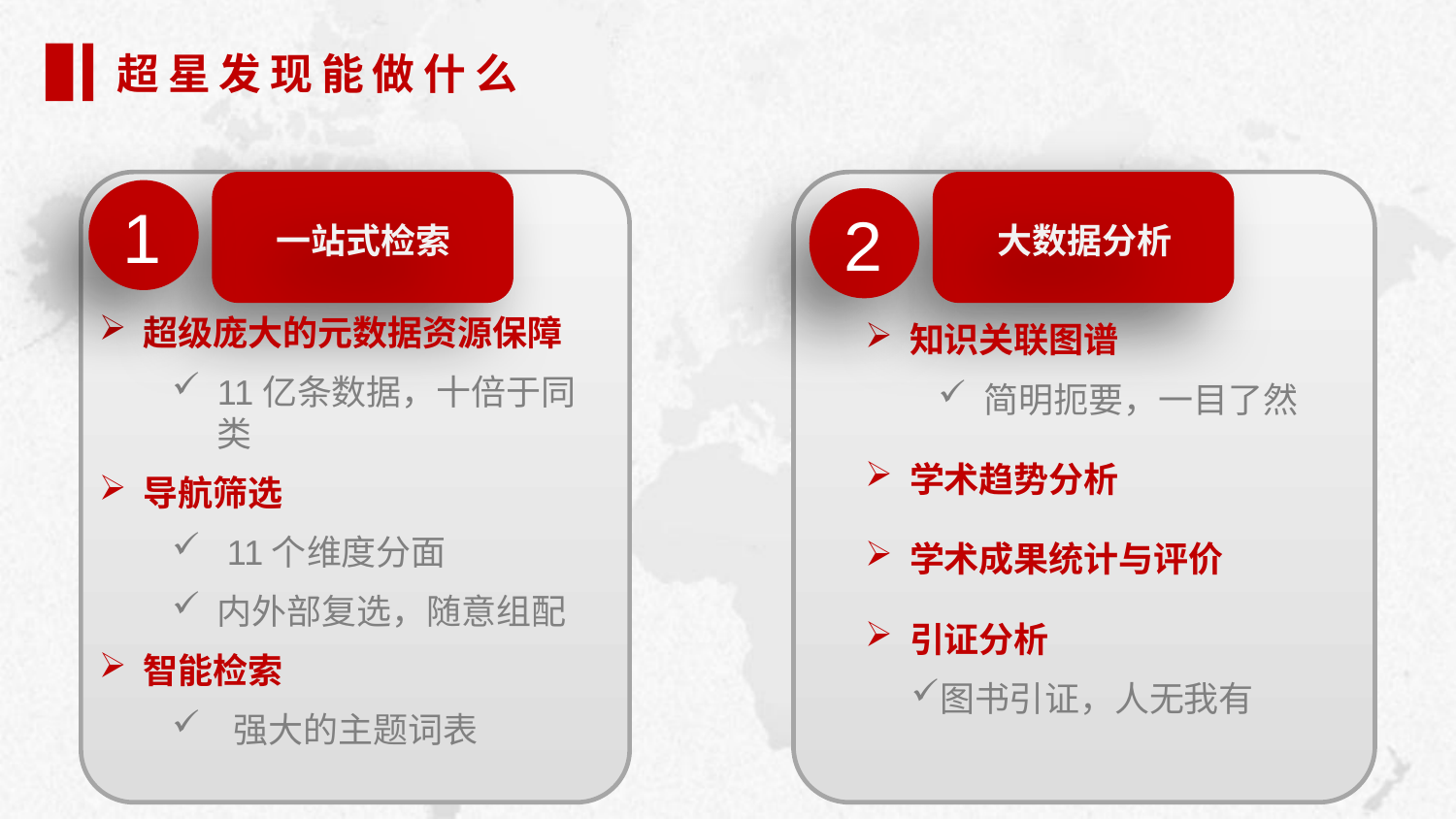

超星发现能做什么

大数据分析

一站式检索

1

2
 超级庞大的元数据资源保障
11亿条数据，十倍于同类
 导航筛选
 11个维度分面
内外部复选，随意组配
 智能检索
 强大的主题词表
 知识关联图谱
简明扼要，一目了然

 学术趋势分析

 学术成果统计与评价

 引证分析
图书引证，人无我有